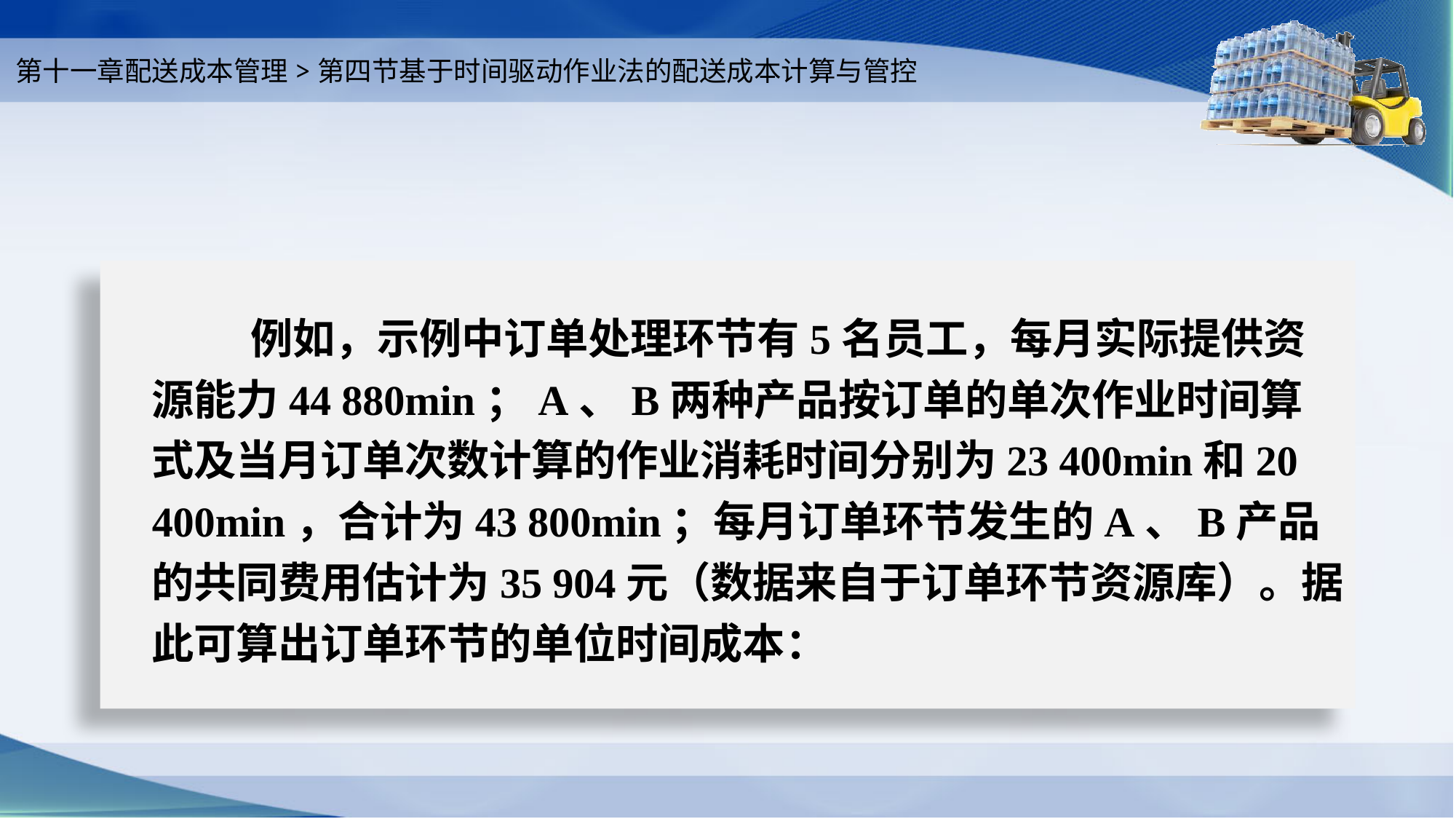

第十一章配送成本管理>第四节基于时间驱动作业法的配送成本计算与管控
#
例如，示例中订单处理环节有5名员工，每月实际提供资源能力44 880min；A、B两种产品按订单的单次作业时间算式及当月订单次数计算的作业消耗时间分别为23 400min和20 400min，合计为43 800min；每月订单环节发生的A、B产品的共同费用估计为35 904元（数据来自于订单环节资源库）。据此可算出订单环节的单位时间成本：